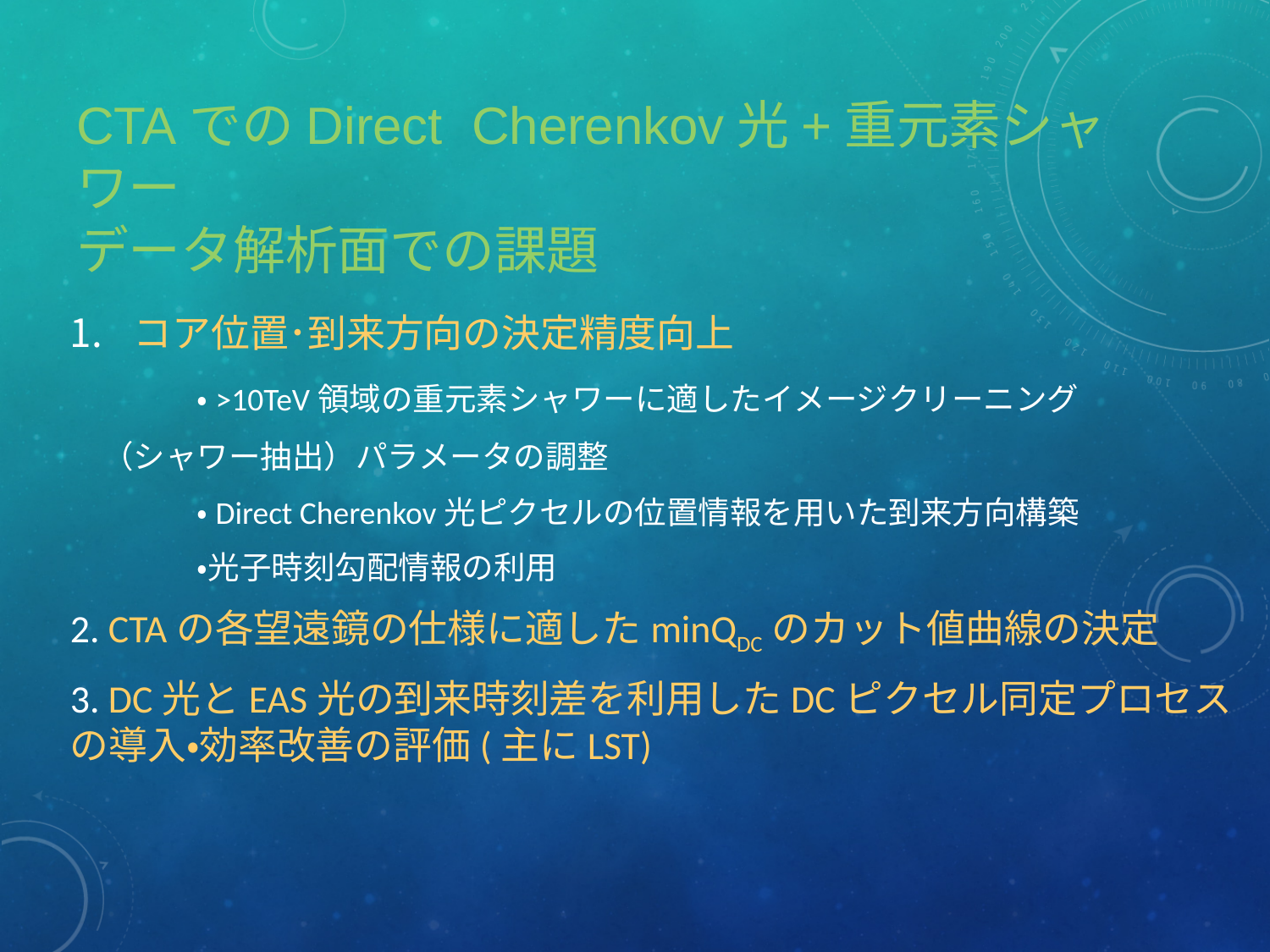

# CTAでのDirect  Cherenkov光+重元素シャワー データ解析面での課題
コア位置･到来方向の決定精度向上
	・>10TeV領域の重元素シャワーに適したイメージクリーニング
　（シャワー抽出）パラメータの調整
	・Direct Cherenkov光ピクセルの位置情報を用いた到来方向構築
	・光子時刻勾配情報の利用
2. CTAの各望遠鏡の仕様に適したminQDCのカット値曲線の決定
3. DC光とEAS光の到来時刻差を利用したDCピクセル同定プロセスの導入・効率改善の評価(主にLST)